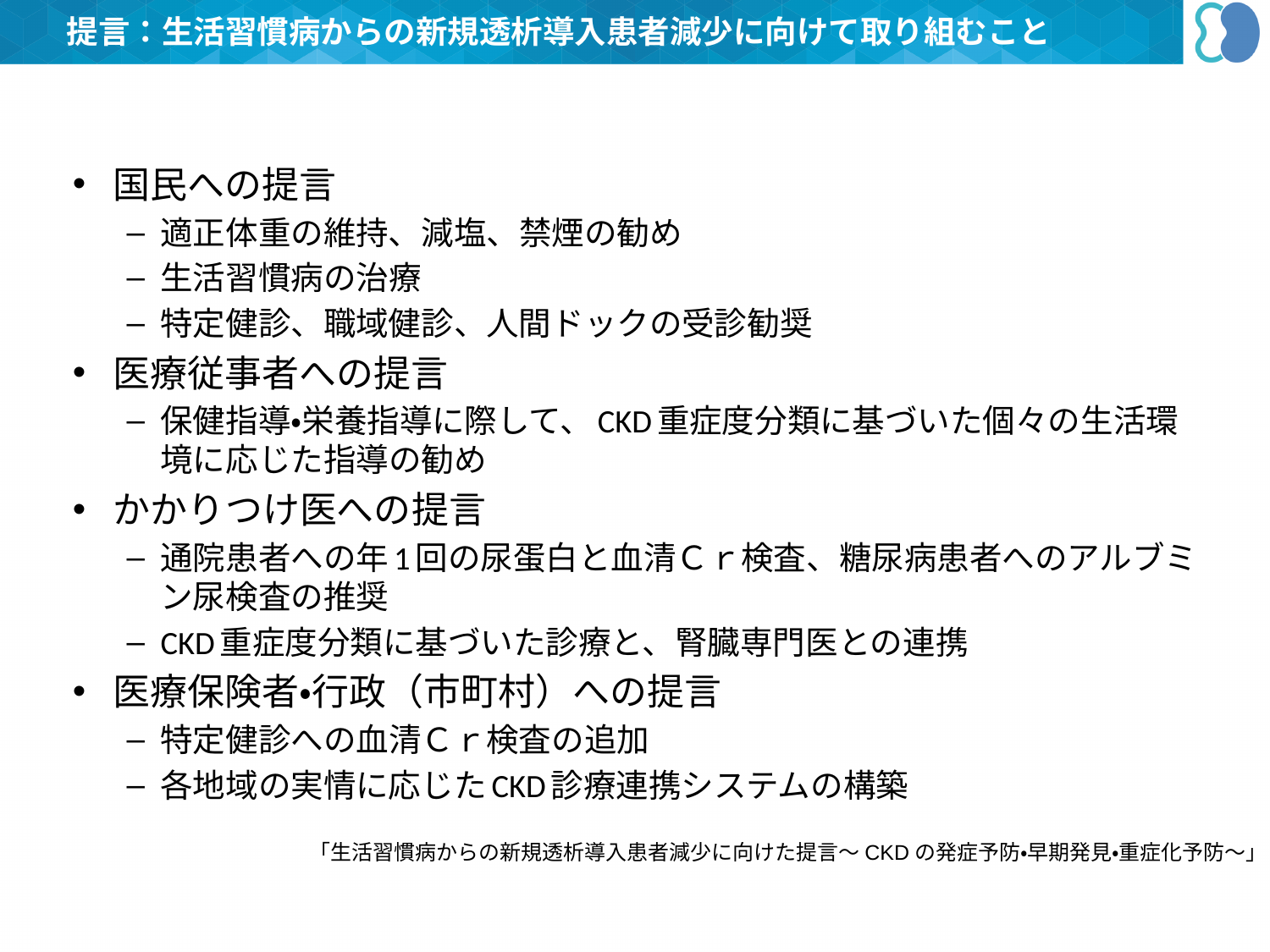

提言：生活習慣病からの新規透析導入患者減少に向けて取り組むこと
国民への提言
適正体重の維持、減塩、禁煙の勧め
生活習慣病の治療
特定健診、職域健診、人間ドックの受診勧奨
医療従事者への提言
保健指導・栄養指導に際して、CKD重症度分類に基づいた個々の生活環境に応じた指導の勧め
かかりつけ医への提言
通院患者への年1回の尿蛋白と血清Ｃｒ検査、糖尿病患者へのアルブミン尿検査の推奨
CKD重症度分類に基づいた診療と、腎臓専門医との連携
医療保険者・行政（市町村）への提言
特定健診への血清Ｃｒ検査の追加
各地域の実情に応じたCKD診療連携システムの構築

「生活習慣病からの新規透析導入患者減少に向けた提言～CKDの発症予防・早期発見・重症化予防～」